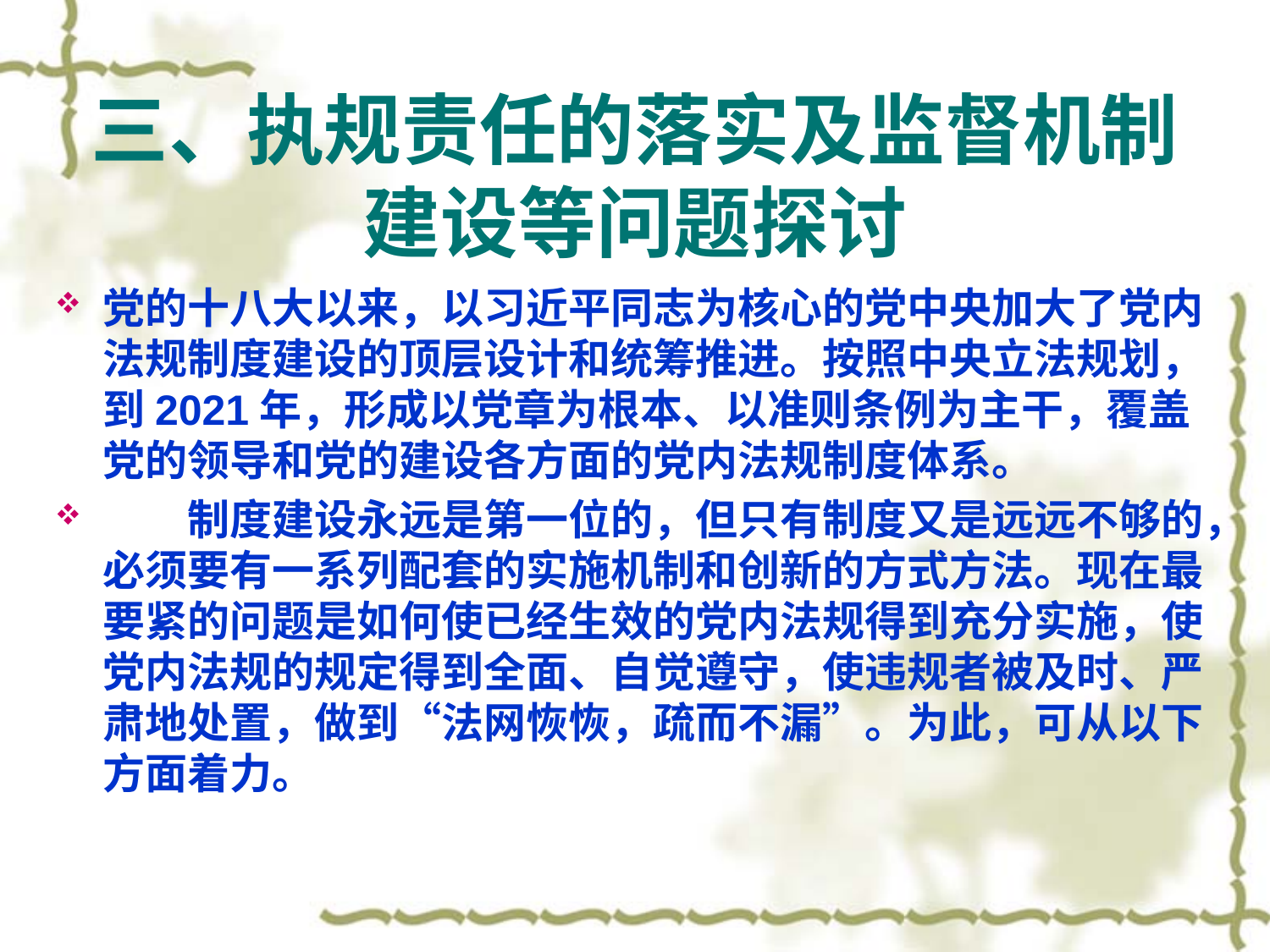

# 三、执规责任的落实及监督机制建设等问题探讨
党的十八大以来，以习近平同志为核心的党中央加大了党内法规制度建设的顶层设计和统筹推进。按照中央立法规划，到2021年，形成以党章为根本、以准则条例为主干，覆盖党的领导和党的建设各方面的党内法规制度体系。
　　制度建设永远是第一位的，但只有制度又是远远不够的，必须要有一系列配套的实施机制和创新的方式方法。现在最要紧的问题是如何使已经生效的党内法规得到充分实施，使党内法规的规定得到全面、自觉遵守，使违规者被及时、严肃地处置，做到“法网恢恢，疏而不漏”。为此，可从以下方面着力。